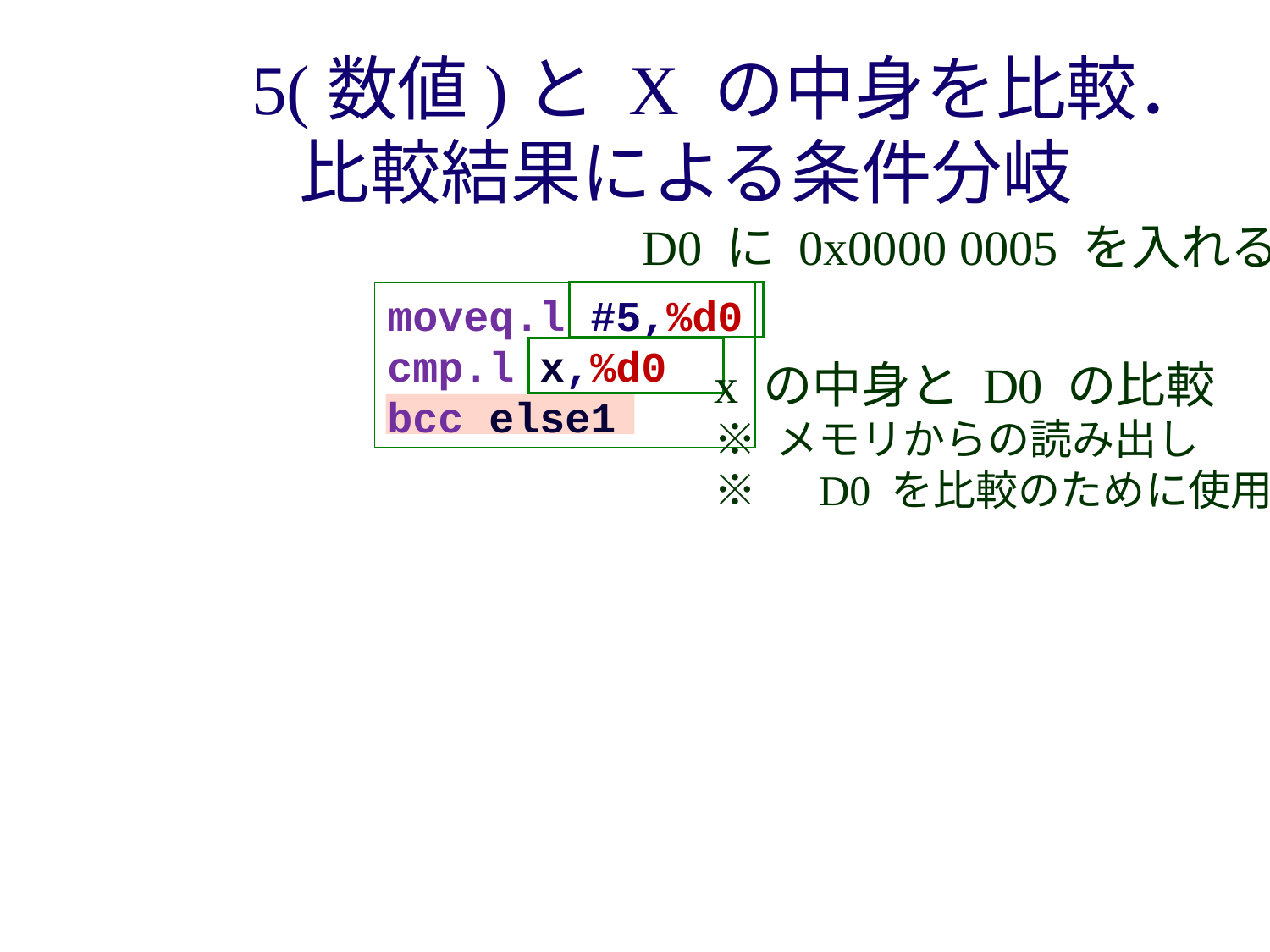

5(数値)と X の中身を比較．
比較結果による条件分岐
D0 に 0x0000 0005 を入れる

moveq.l #5,%d0
cmp.l x,%d0
bcc else1

x の中身と D0 の比較
※ メモリからの読み出し
※　D0 を比較のために使用